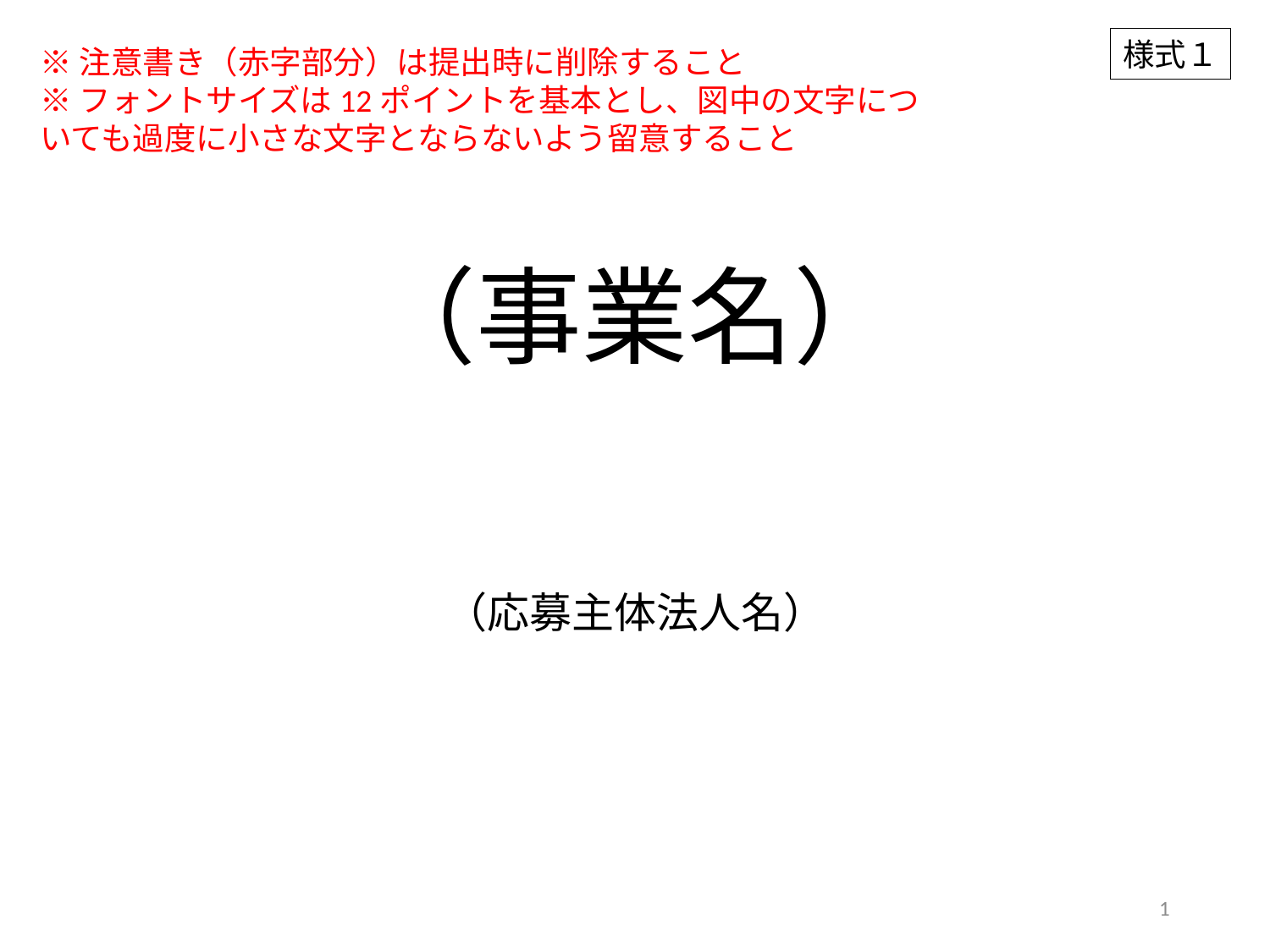

様式１
※注意書き（赤字部分）は提出時に削除すること
※フォントサイズは12ポイントを基本とし、図中の文字についても過度に小さな文字とならないよう留意すること
# （事業名）
（応募主体法人名）
1